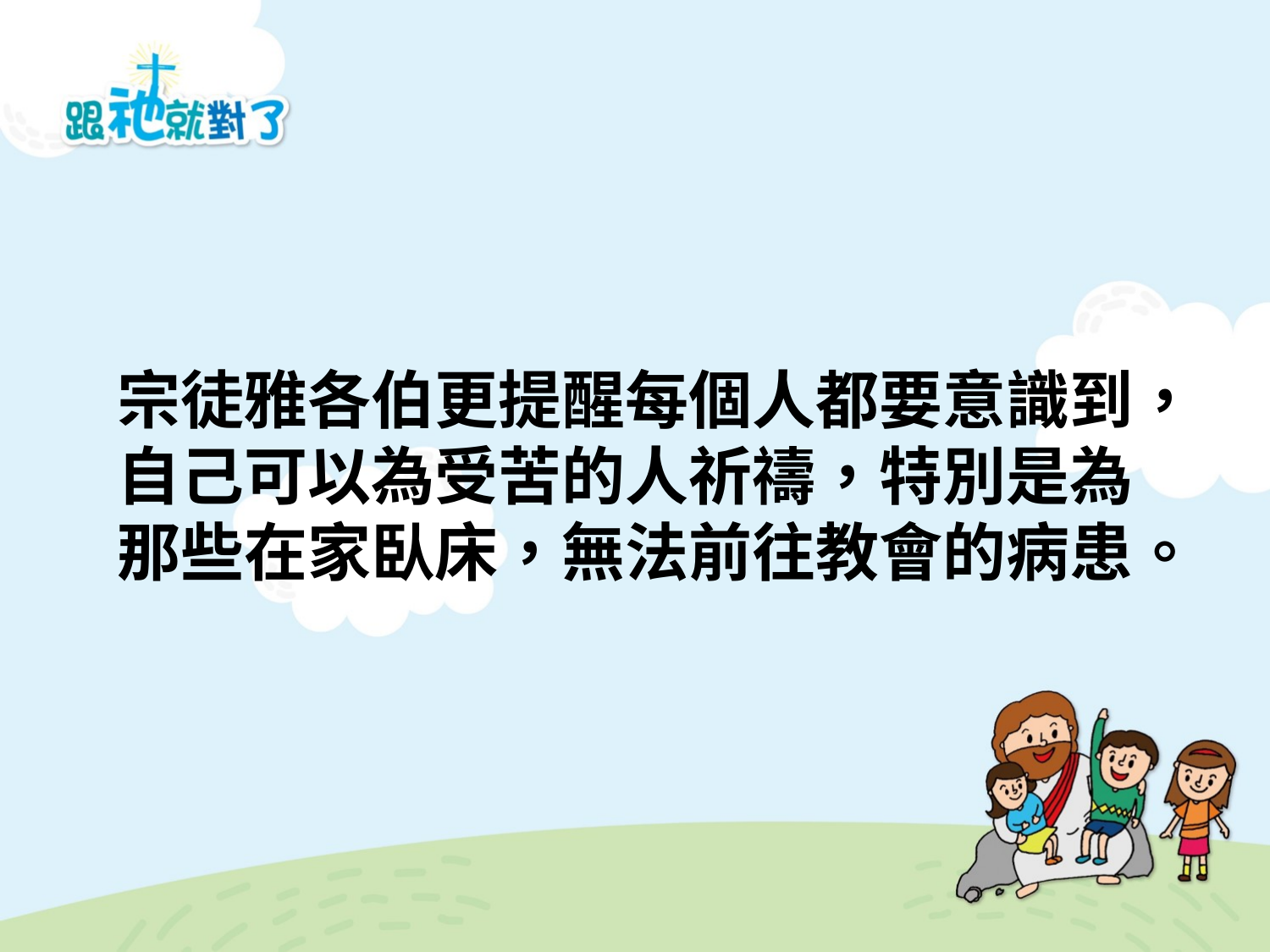

宗徒雅各伯更提醒每個人都要意識到，自己可以為受苦的人祈禱，特別是為那些在家臥床，無法前往教會的病患。